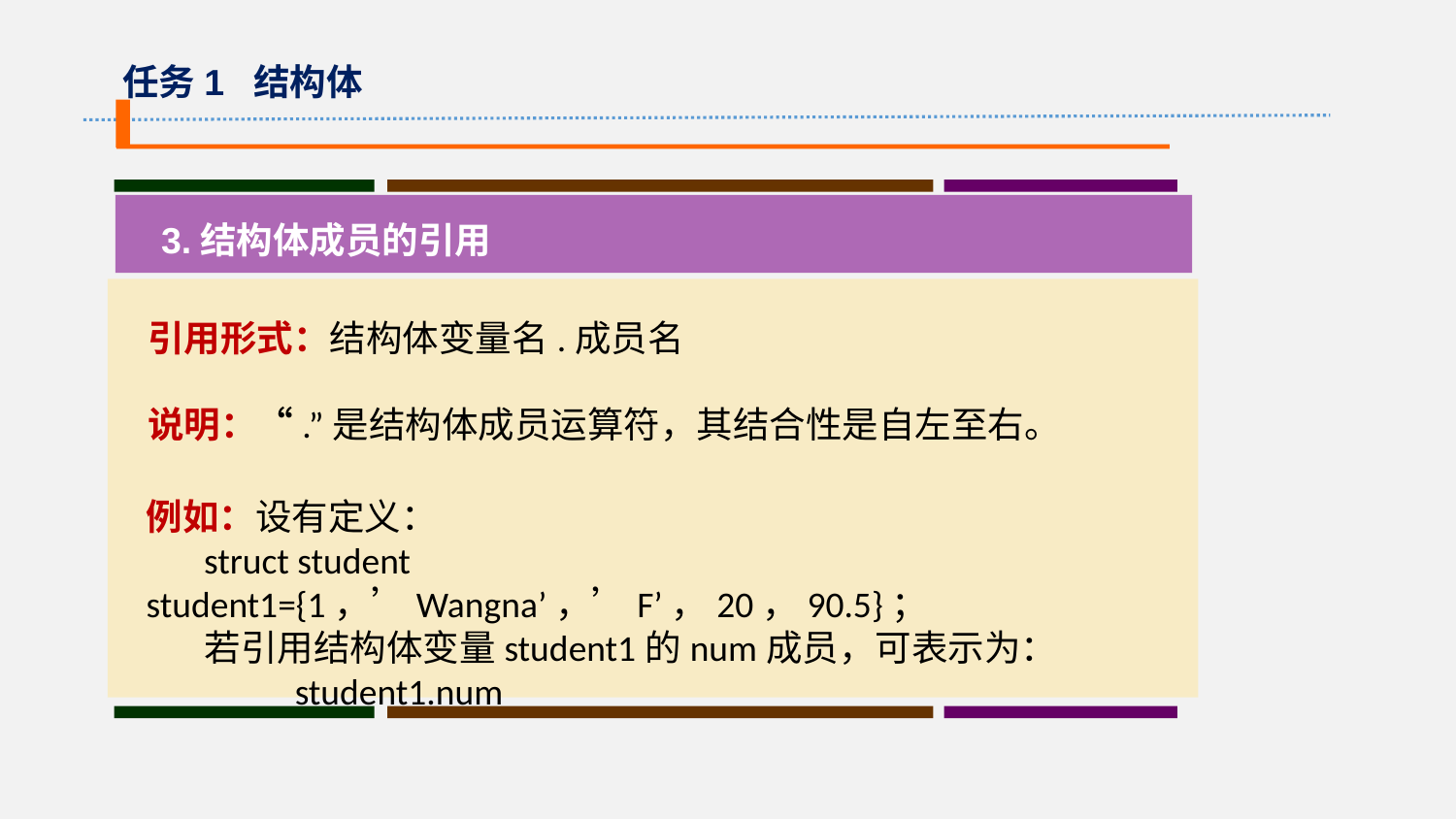

任务1  结构体

3.结构体成员的引用

引用形式：结构体变量名.成员名
说明：“.”是结构体成员运算符，其结合性是自左至右。
例如：设有定义：
       struct student  student1={1，’Wangna’，’F’，20，90.5}；
      若引用结构体变量student1的num成员，可表示为：
                  student1.num